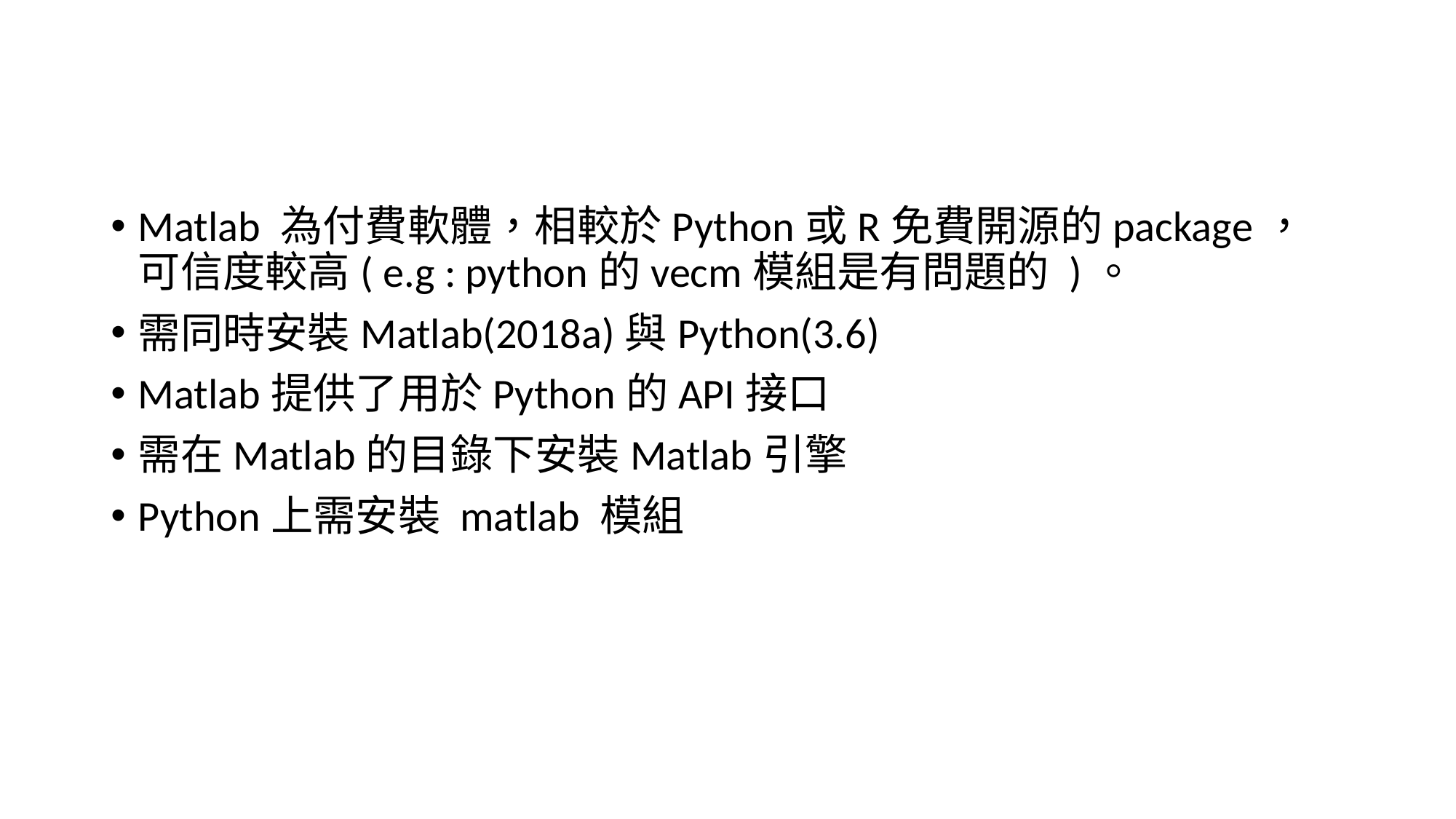

#
Matlab 為付費軟體，相較於Python或R免費開源的package，可信度較高( e.g : python的vecm模組是有問題的 )。
需同時安裝Matlab(2018a)與Python(3.6)
Matlab提供了用於Python的API接口
需在Matlab的目錄下安裝Matlab引擎
Python上需安裝 matlab 模組